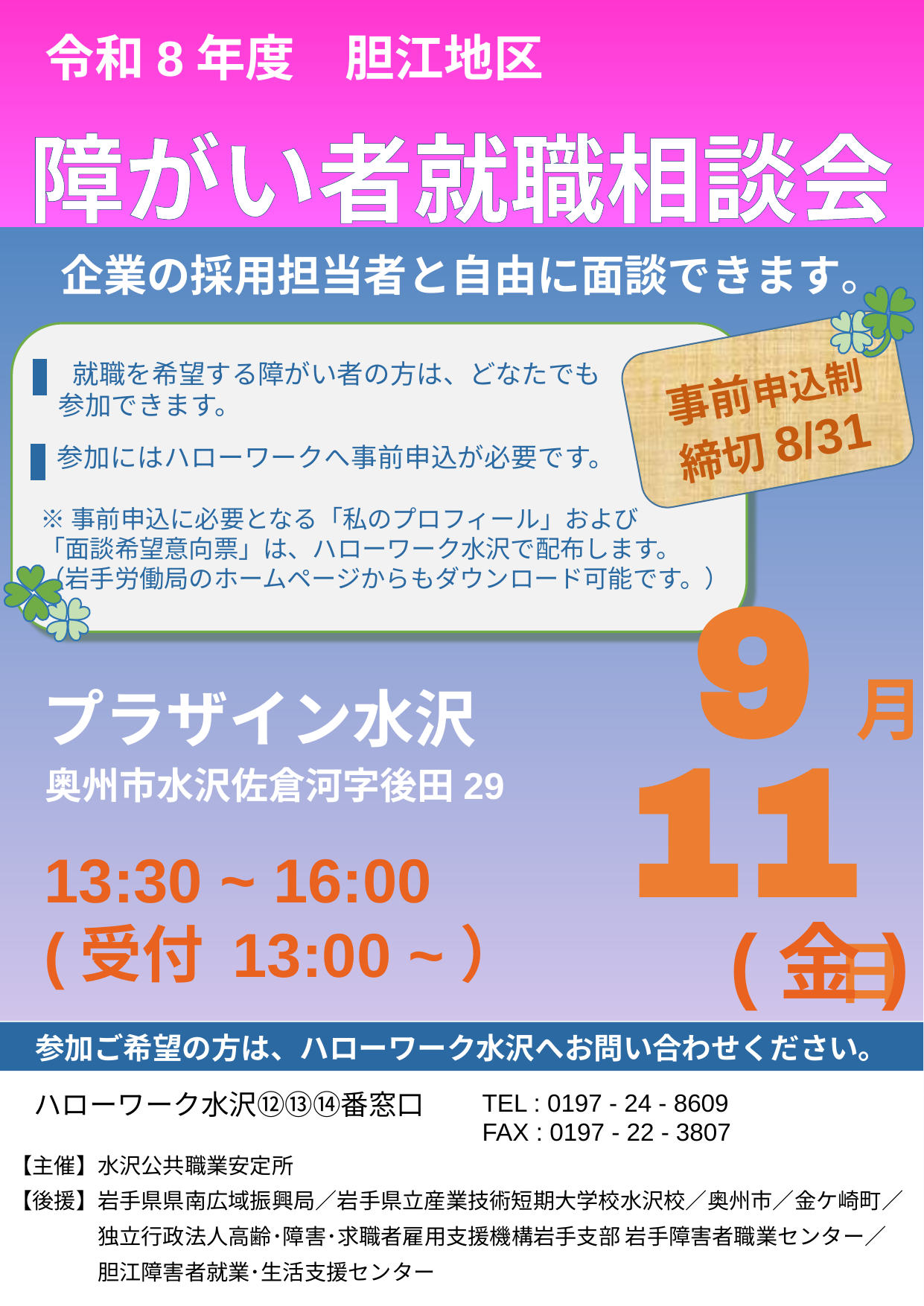

令和8年度　胆江地区
障がい者就職相談会
企業の採用担当者と自由に面談できます。

事前申込制
締切8/31
　就職を希望する障がい者の方は、どなたでも
 参加できます。

　参加にはハローワークへ事前申込が必要です。
※事前申込に必要となる「私のプロフィール」および
「面談希望意向票」は、ハローワーク水沢で配布します。
（岩手労働局のホームページからもダウンロード可能です。）
9月
11日
(金)

プラザイン水沢
奥州市水沢佐倉河字後田29
13:30 ~ 16:00
(受付 13:00 ~）

参加ご希望の方は、ハローワーク水沢へお問い合わせください。
TEL : 0197 - 24 - 8609
FAX : 0197 - 22 - 3807
ハローワーク水沢⑫⑬⑭番窓口
【主催】水沢公共職業安定所
【後援】岩手県県南広域振興局／岩手県立産業技術短期大学校水沢校／奥州市／金ケ崎町／
　　　　独立行政法人高齢･障害･求職者雇用支援機構岩手支部 岩手障害者職業センター／
　　　　胆江障害者就業･生活支援センター